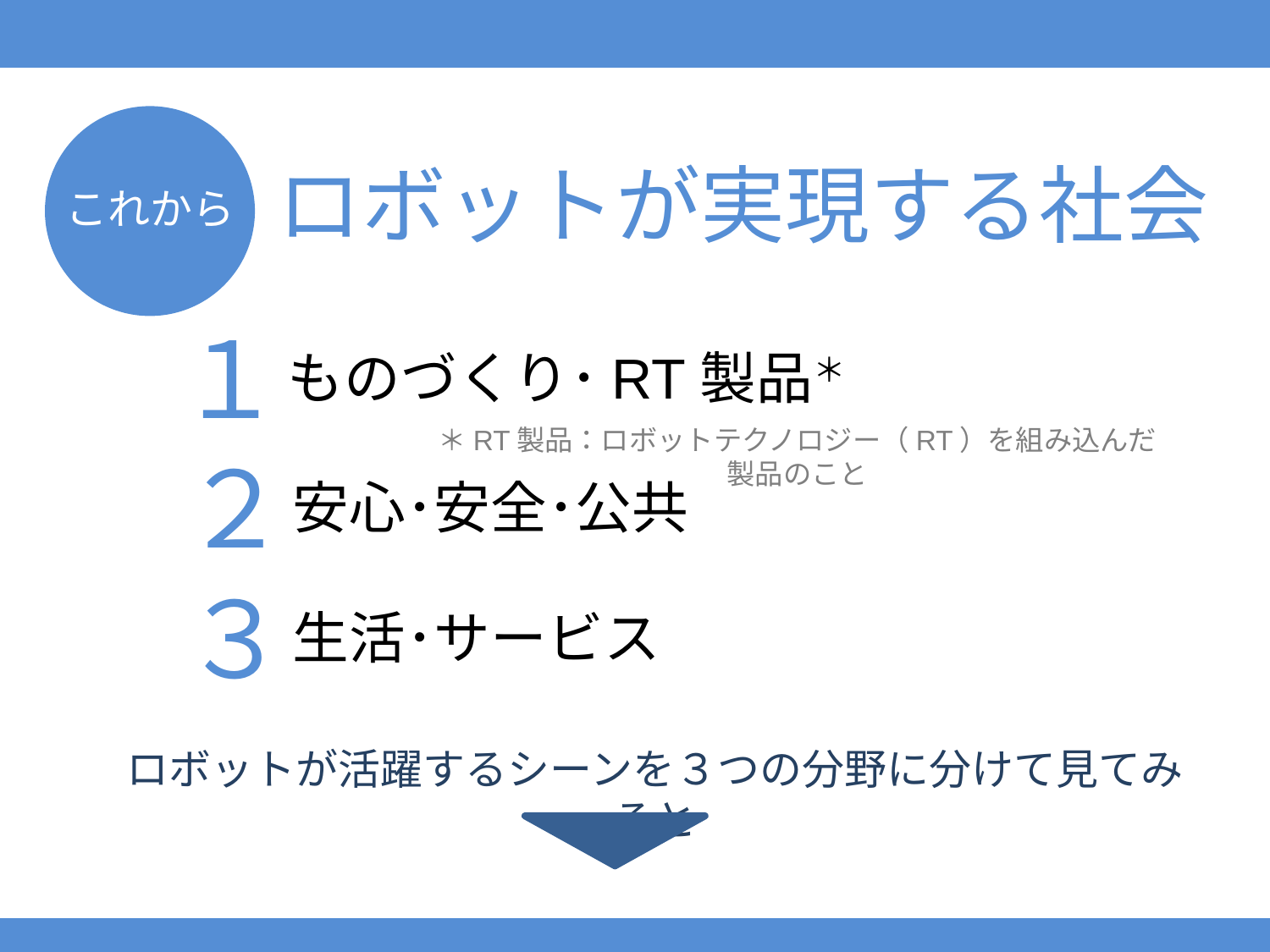

ロボットが実現する社会
これから
１
ものづくり･RT製品＊
＊RT製品：ロボットテクノロジー（RT）を組み込んだ製品のこと
２
安心･安全･公共
３
生活･サービス
ロボットが活躍するシーンを３つの分野に分けて見てみると